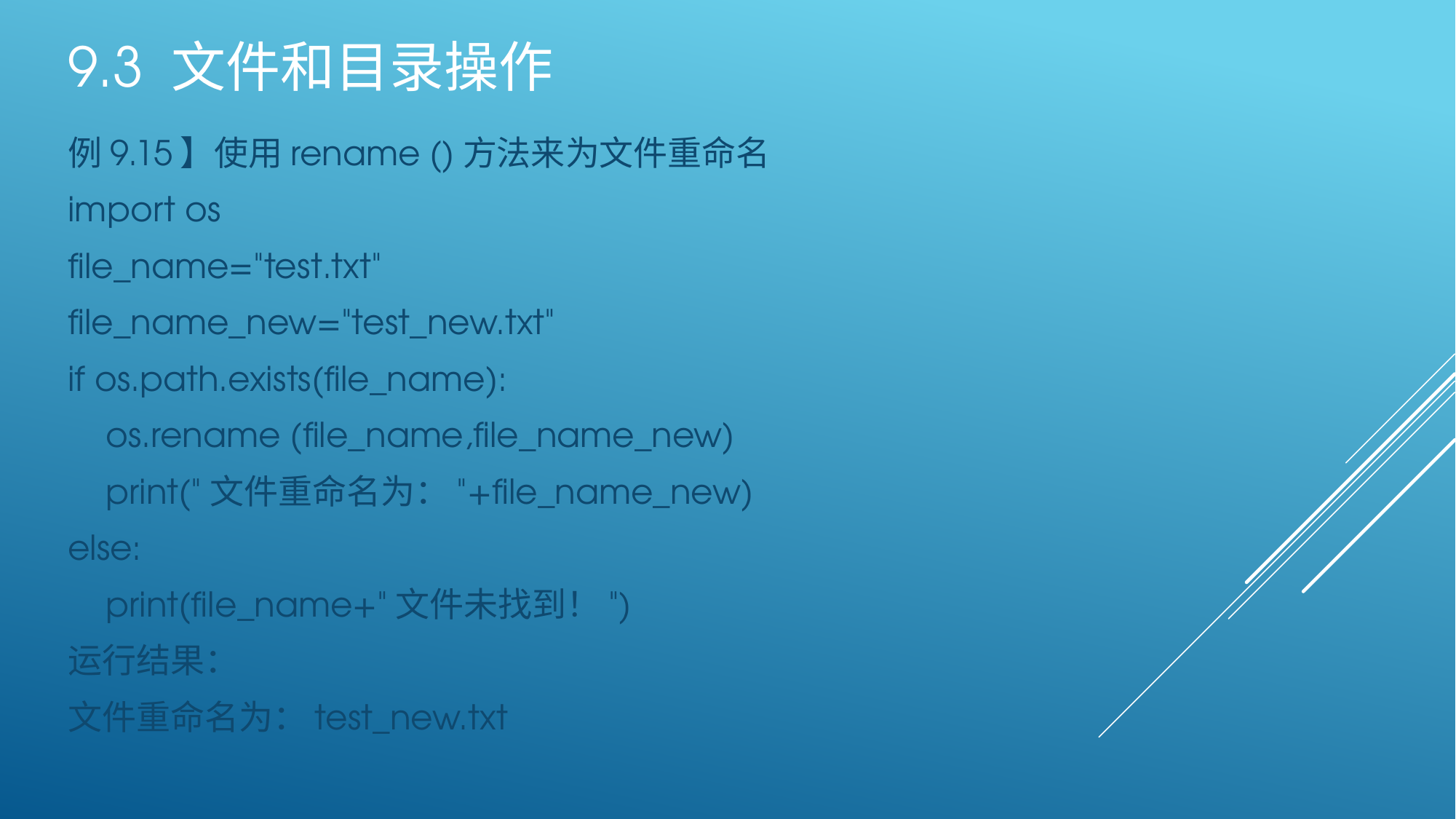

# 9.3 文件和目录操作
例9.15】使用rename ()方法来为文件重命名
import os
file_name="test.txt"
file_name_new="test_new.txt"
if os.path.exists(file_name):
    os.rename (file_name,file_name_new)
    print("文件重命名为："+file_name_new)
else:
    print(file_name+"文件未找到！")
运行结果：
文件重命名为：test_new.txt